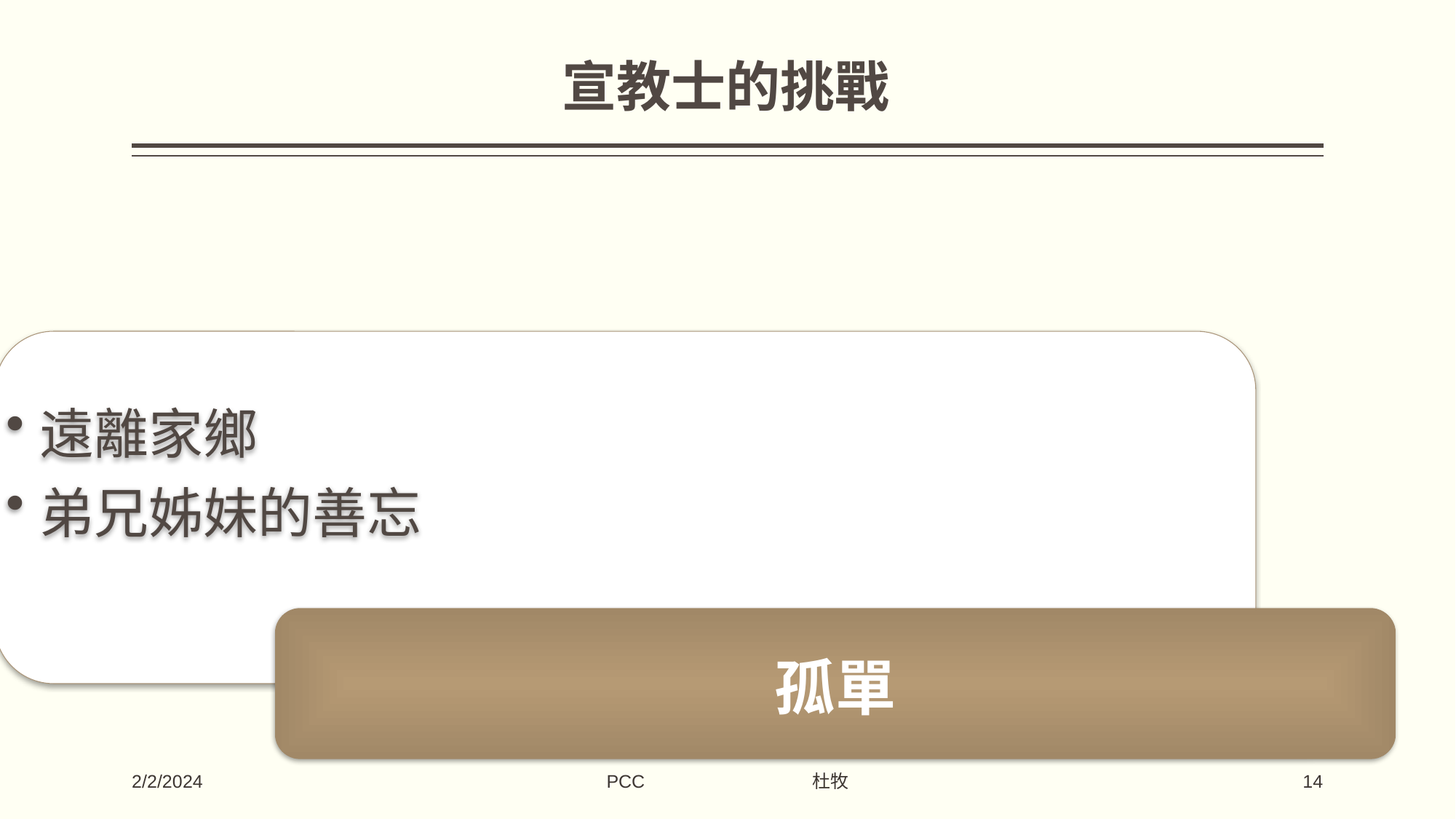

孤單
遠離家鄉
弟兄姊妹的善忘
# 宣教士的挑戰
PCC                                杜牧
2/2/2024
14